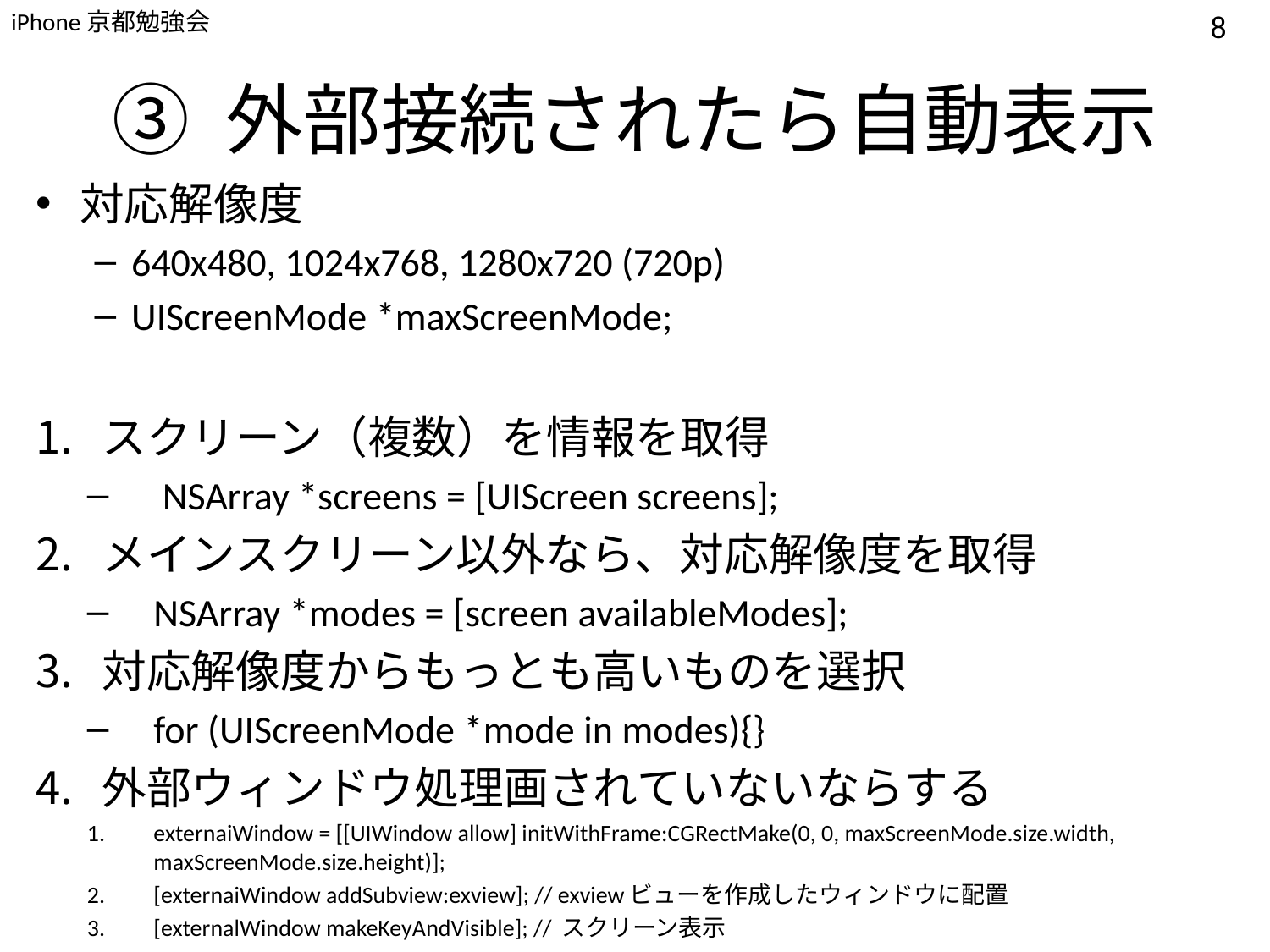

8
# ③ 外部接続されたら自動表示
対応解像度
640x480, 1024x768, 1280x720 (720p)
UIScreenMode *maxScreenMode;

スクリーン（複数）を情報を取得
 NSArray *screens = [UIScreen screens];
メインスクリーン以外なら、対応解像度を取得
NSArray *modes = [screen availableModes];
対応解像度からもっとも高いものを選択
for (UIScreenMode *mode in modes){}
外部ウィンドウ処理画されていないならする
externaiWindow = [[UIWindow allow] initWithFrame:CGRectMake(0, 0, maxScreenMode.size.width, maxScreenMode.size.height)];
[externaiWindow addSubview:exview]; // exviewビューを作成したウィンドウに配置
[externalWindow makeKeyAndVisible]; // スクリーン表示